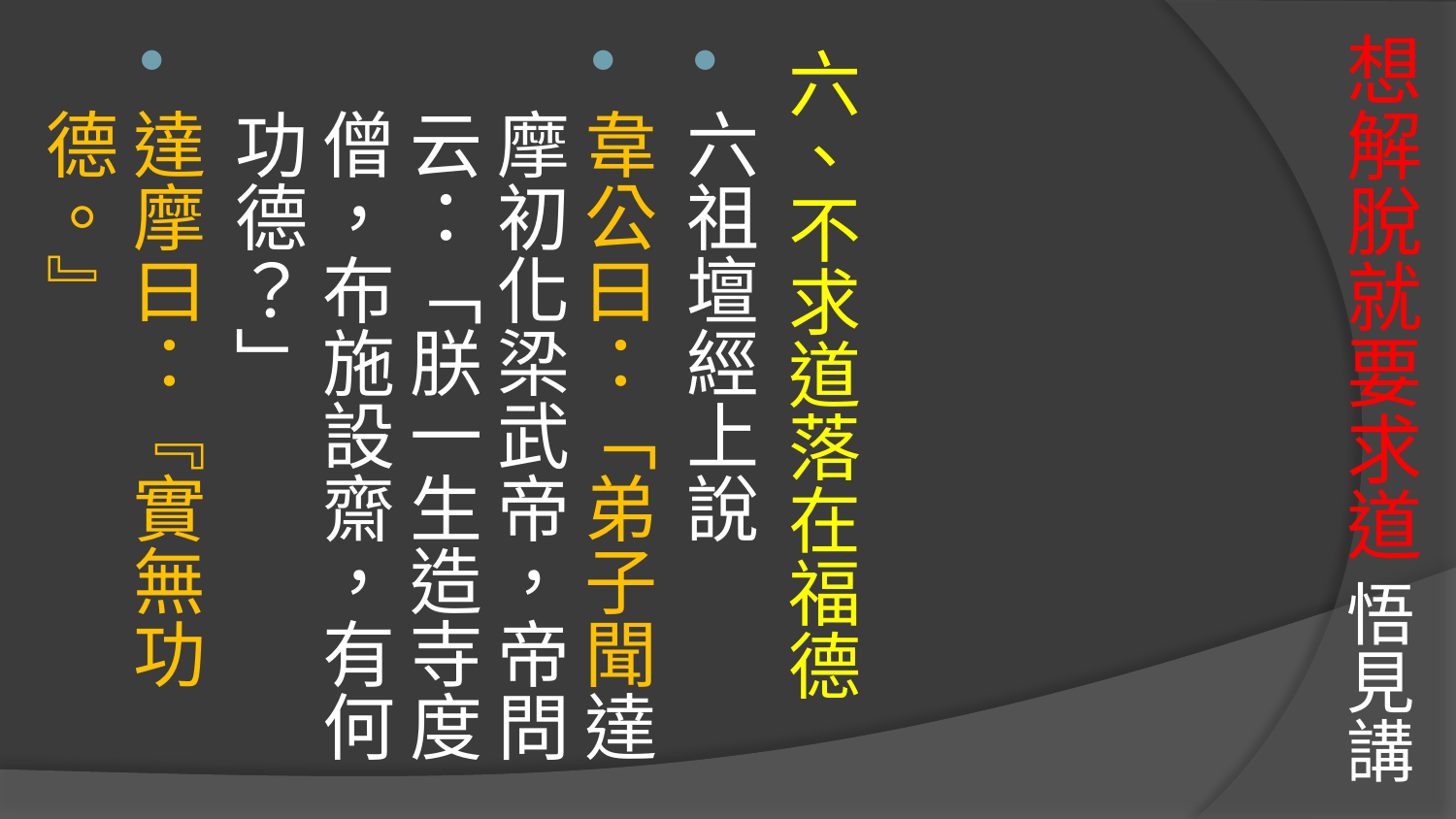

# 想解脫就要求道 悟見講
六、不求道落在福德
六祖壇經上說
韋公曰：「弟子聞達摩初化梁武帝，帝問云：「朕一生造寺度僧，布施設齋，有何功德？」
達摩曰：『實無功德。』